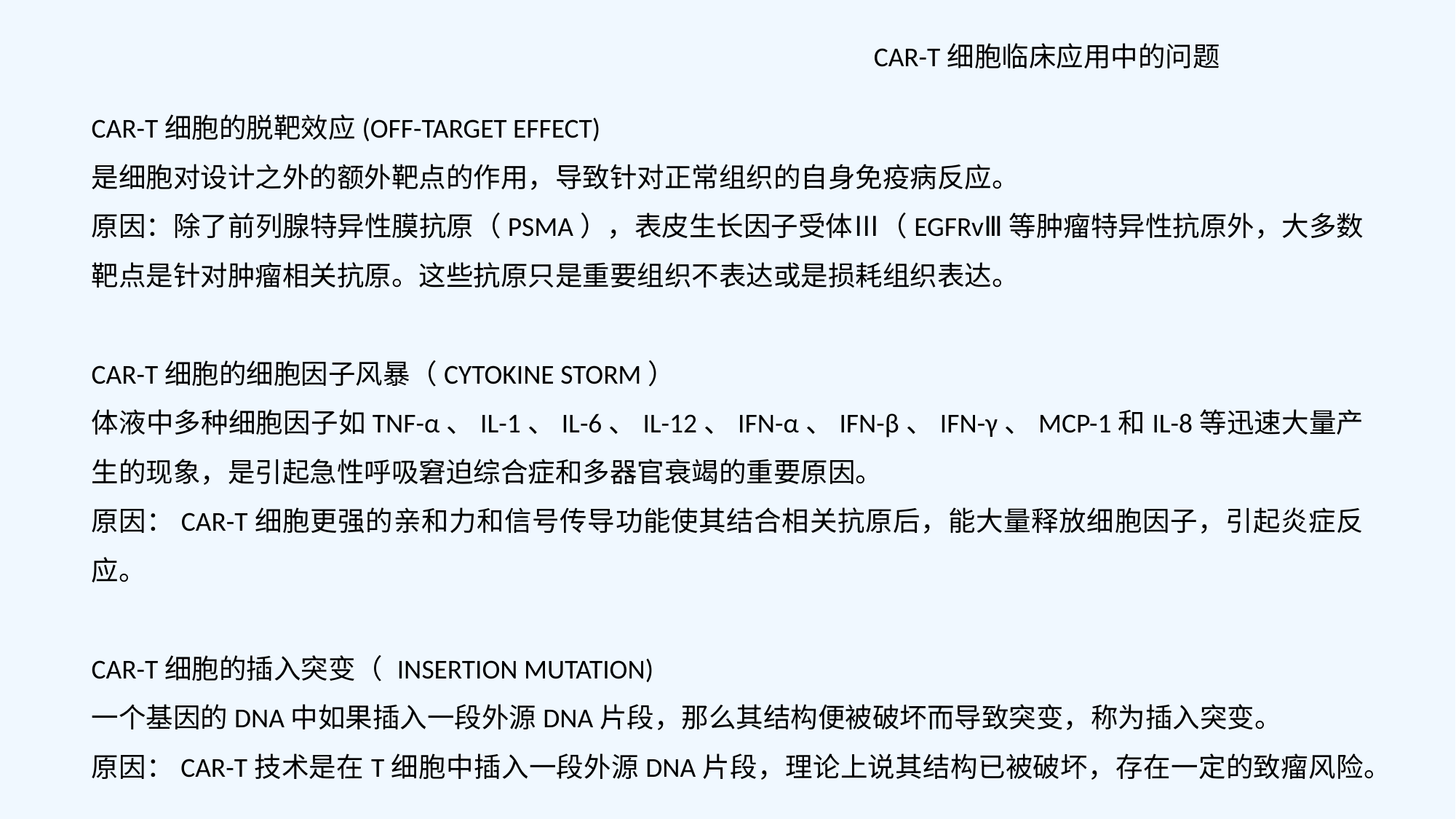

CAR-T细胞临床应用中的问题
CAR-T细胞的脱靶效应(OFF-TARGET EFFECT)
是细胞对设计之外的额外靶点的作用，导致针对正常组织的自身免疫病反应。
原因：除了前列腺特异性膜抗原（PSMA），表皮生长因子受体Ⅲ（EGFRvⅢ等肿瘤特异性抗原外，大多数靶点是针对肿瘤相关抗原。这些抗原只是重要组织不表达或是损耗组织表达。

CAR-T细胞的细胞因子风暴（CYTOKINE STORM）
体液中多种细胞因子如TNF-α、IL-1、IL-6、IL-12、IFN-α、IFN-β、IFN-γ、MCP-1和IL-8等迅速大量产生的现象，是引起急性呼吸窘迫综合症和多器官衰竭的重要原因。
原因：CAR-T细胞更强的亲和力和信号传导功能使其结合相关抗原后，能大量释放细胞因子，引起炎症反应。

CAR-T细胞的插入突变（ INSERTION MUTATION)
一个基因的DNA中如果插入一段外源DNA片段，那么其结构便被破坏而导致突变，称为插入突变。
原因：CAR-T技术是在T细胞中插入一段外源DNA片段，理论上说其结构已被破坏，存在一定的致瘤风险。